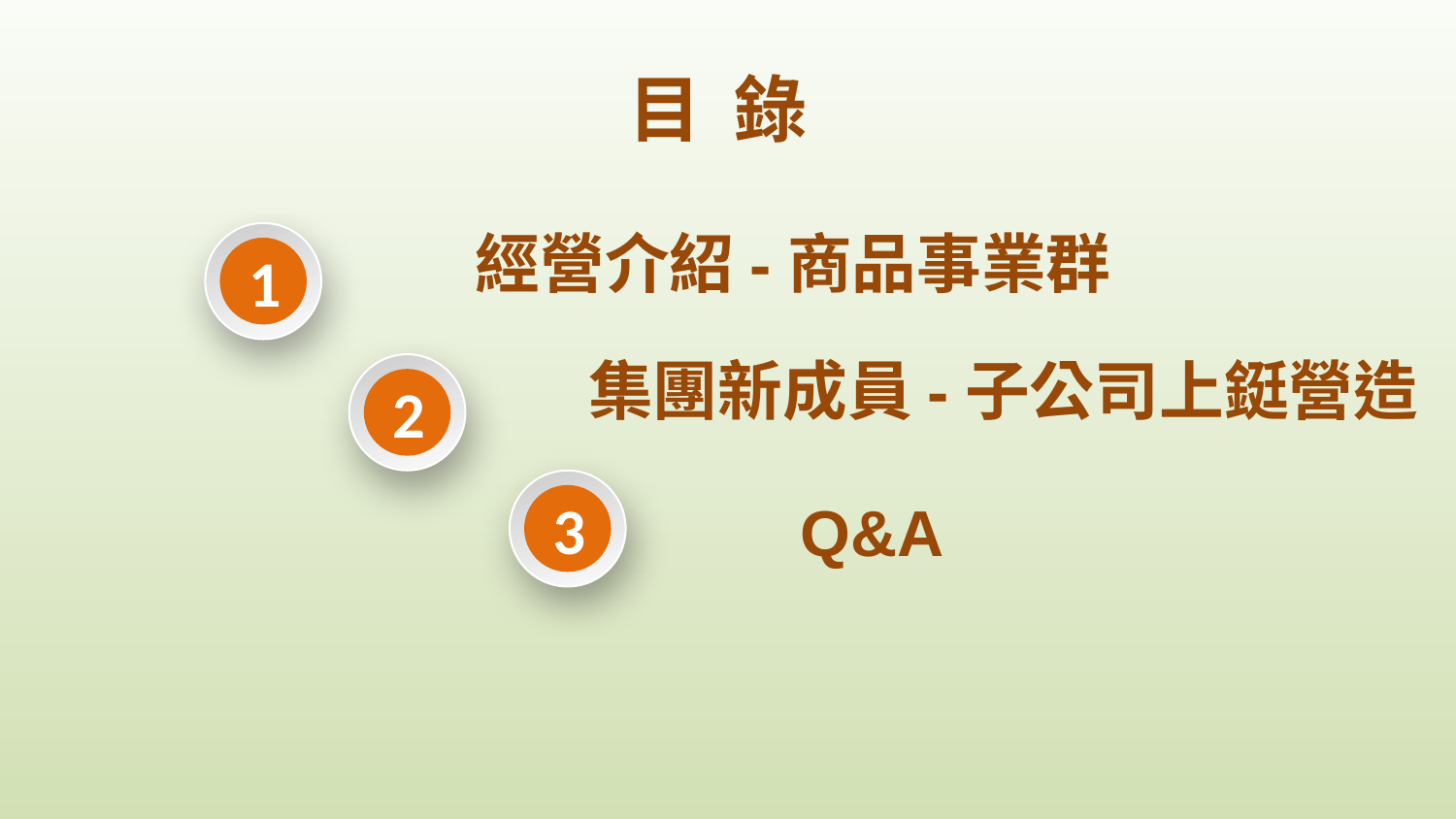

# 目  錄
經營介紹-商品事業群

1
集團新成員-子公司上鋌營造

2

3
Q&A
3